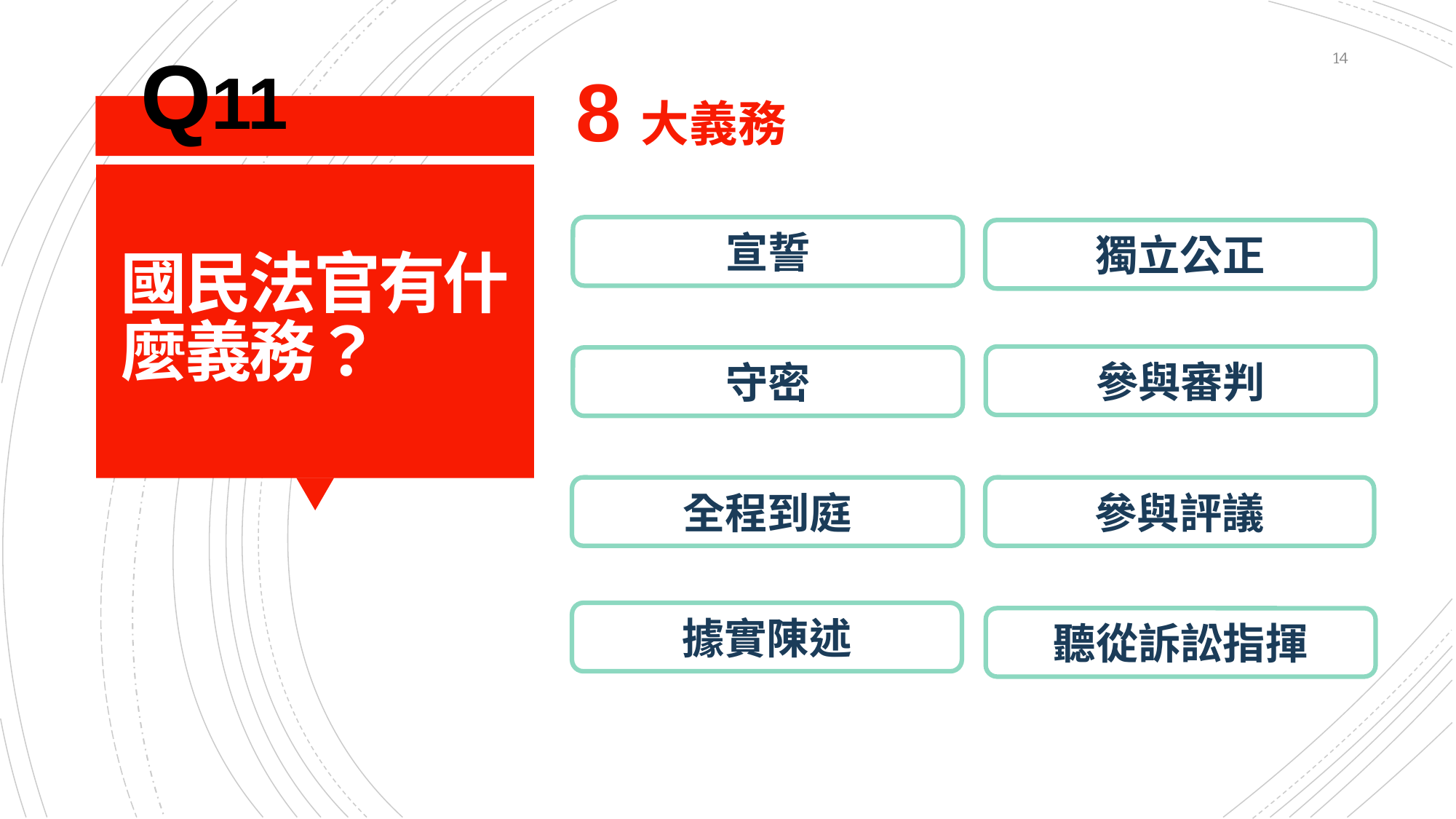

Q11
14
8大義務
# 國民法官有什麼義務？
宣誓
獨立公正
參與審判
守密
全程到庭
參與評議
據實陳述
聽從訴訟指揮